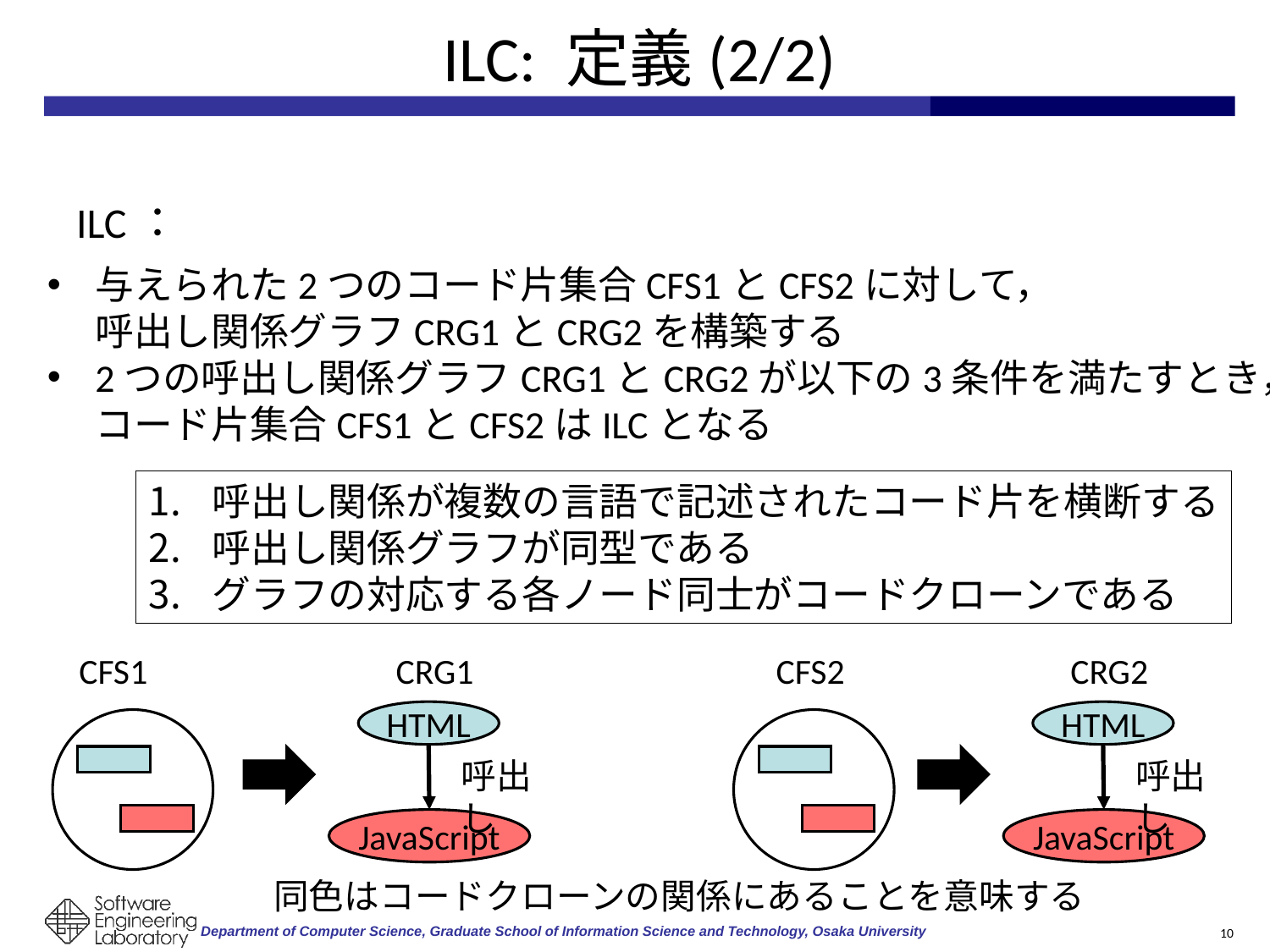

# ILC: 定義(2/2)
ILC：
与えられた2つのコード片集合CFS1とCFS2に対して，
呼出し関係グラフCRG1とCRG2を構築する
2つの呼出し関係グラフCRG1とCRG2が以下の3条件を満たすとき，
コード片集合CFS1とCFS2はILCとなる
呼出し関係が複数の言語で記述されたコード片を横断する
呼出し関係グラフが同型である
グラフの対応する各ノード同士がコードクローンである
CFS1
CRG1
CFS2
CRG2
HTML
HTML

呼出し
呼出し

JavaScript
JavaScript
同色はコードクローンの関係にあることを意味する
10